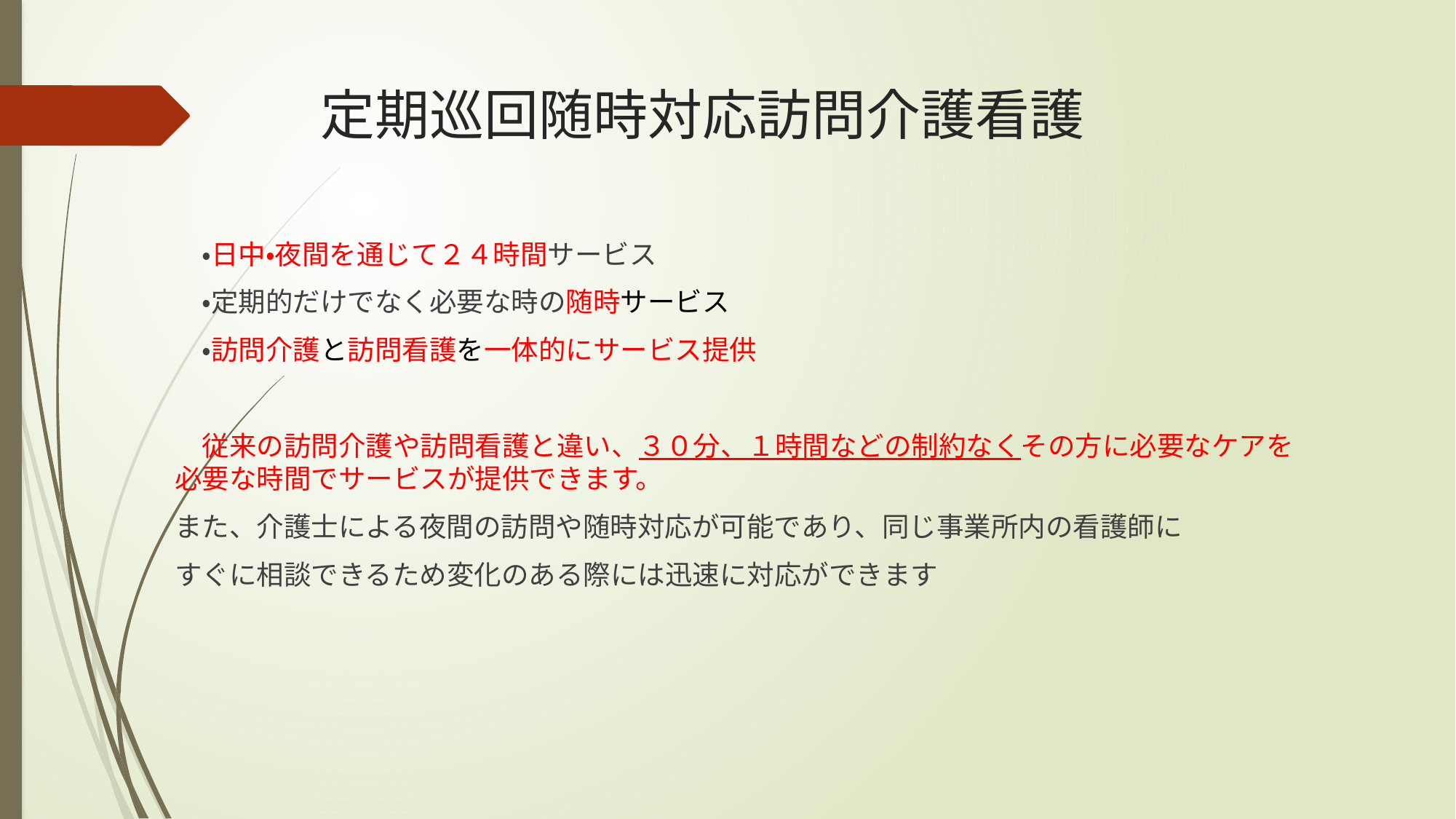

# 定期巡回随時対応訪問介護看護

　・日中・夜間を通じて２４時間サービス
　・定期的だけでなく必要な時の随時サービス
　・訪問介護と訪問看護を一体的にサービス提供

　従来の訪問介護や訪問看護と違い、３０分、１時間などの制約なくその方に必要なケアを必要な時間でサービスが提供できます。
また、介護士による夜間の訪問や随時対応が可能であり、同じ事業所内の看護師に
すぐに相談できるため変化のある際には迅速に対応ができます